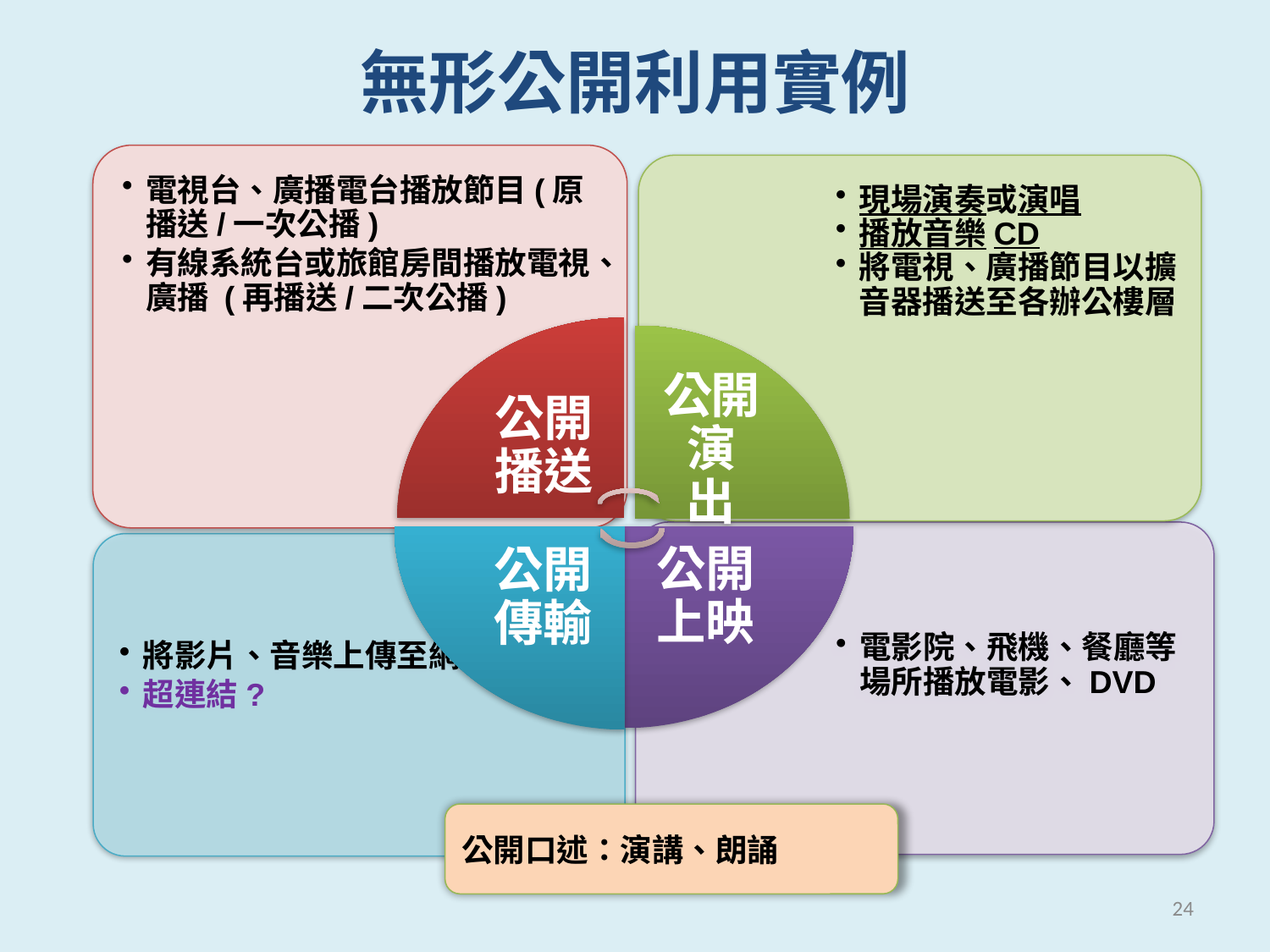

# 無形公開利用實例
電影院、飛機、餐廳等場所播放電影、DVD
將影片、音樂上傳至網路上
超連結?
現場演奏或演唱
播放音樂CD
將電視、廣播節目以擴音器播送至各辦公樓層
電視台、廣播電台播放節目(原播送/一次公播)
有線系統台或旅館房間播放電視、廣播 (再播送/二次公播)
公開播送
公開演出
公開上映
公開傳輸
公開口述：演講、朗誦
24